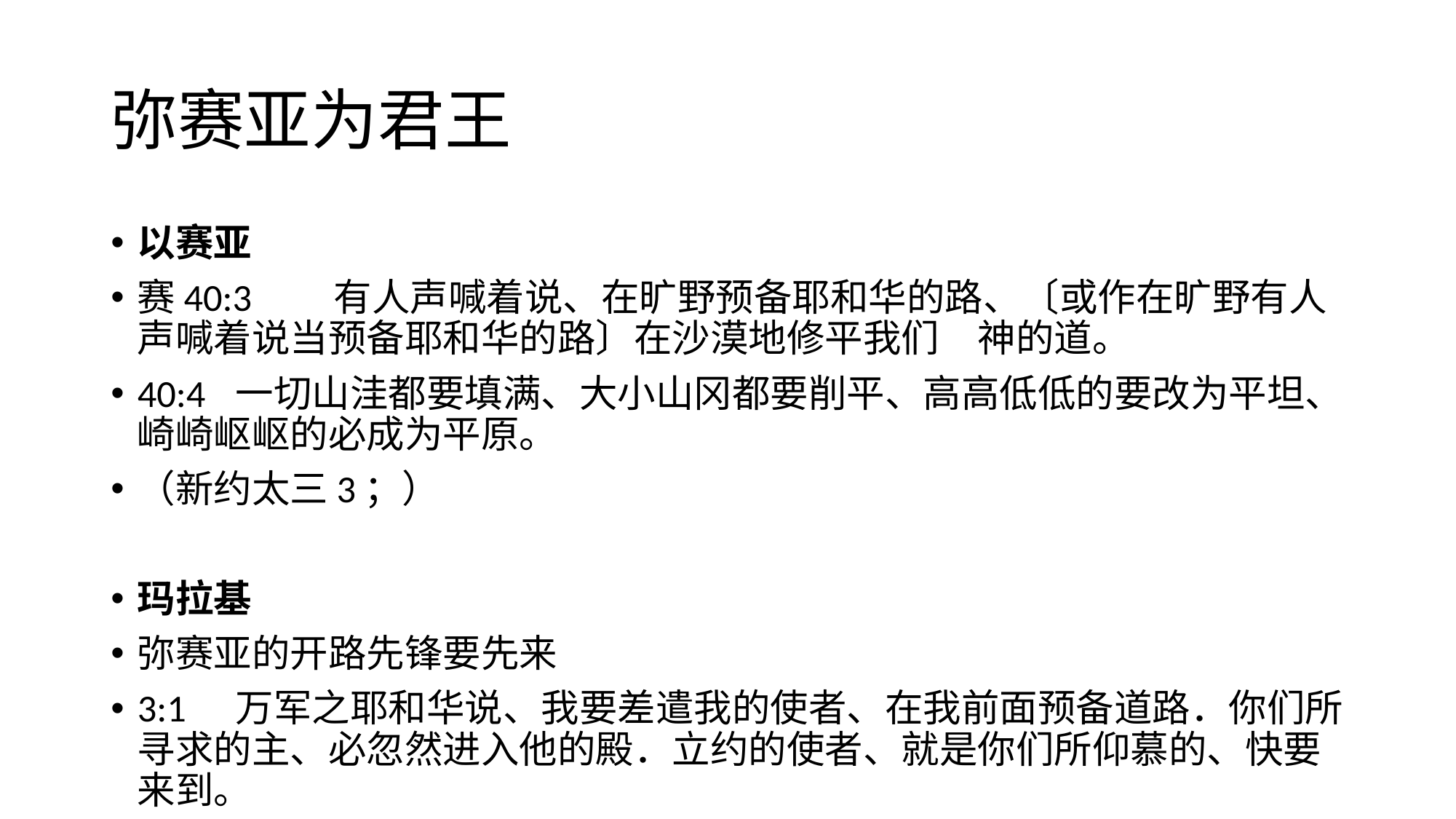

# 弥赛亚为君王
以赛亚
赛40:3	有人声喊着说、在旷野预备耶和华的路、〔或作在旷野有人声喊着说当预备耶和华的路〕在沙漠地修平我们　神的道。
40:4	一切山洼都要填满、大小山冈都要削平、高高低低的要改为平坦、崎崎岖岖的必成为平原。
（新约太三3；）

玛拉基
弥赛亚的开路先锋要先来
3:1	万军之耶和华说、我要差遣我的使者、在我前面预备道路．你们所寻求的主、必忽然进入他的殿．立约的使者、就是你们所仰慕的、快要来到。